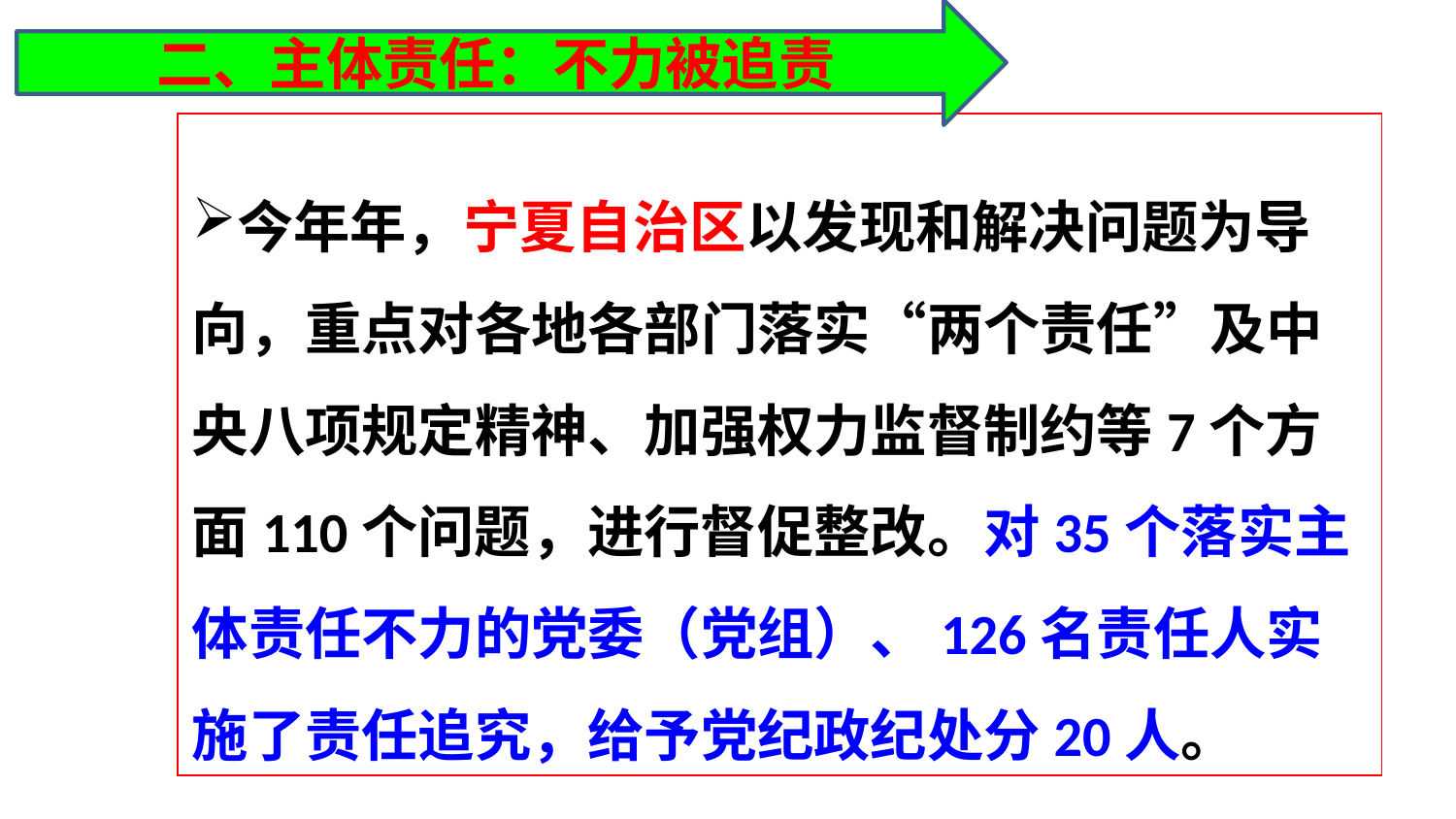

二、主体责任：不力被追责
今年年，宁夏自治区以发现和解决问题为导向，重点对各地各部门落实“两个责任”及中央八项规定精神、加强权力监督制约等7个方面110个问题，进行督促整改。对35个落实主体责任不力的党委（党组）、126名责任人实施了责任追究，给予党纪政纪处分20人。